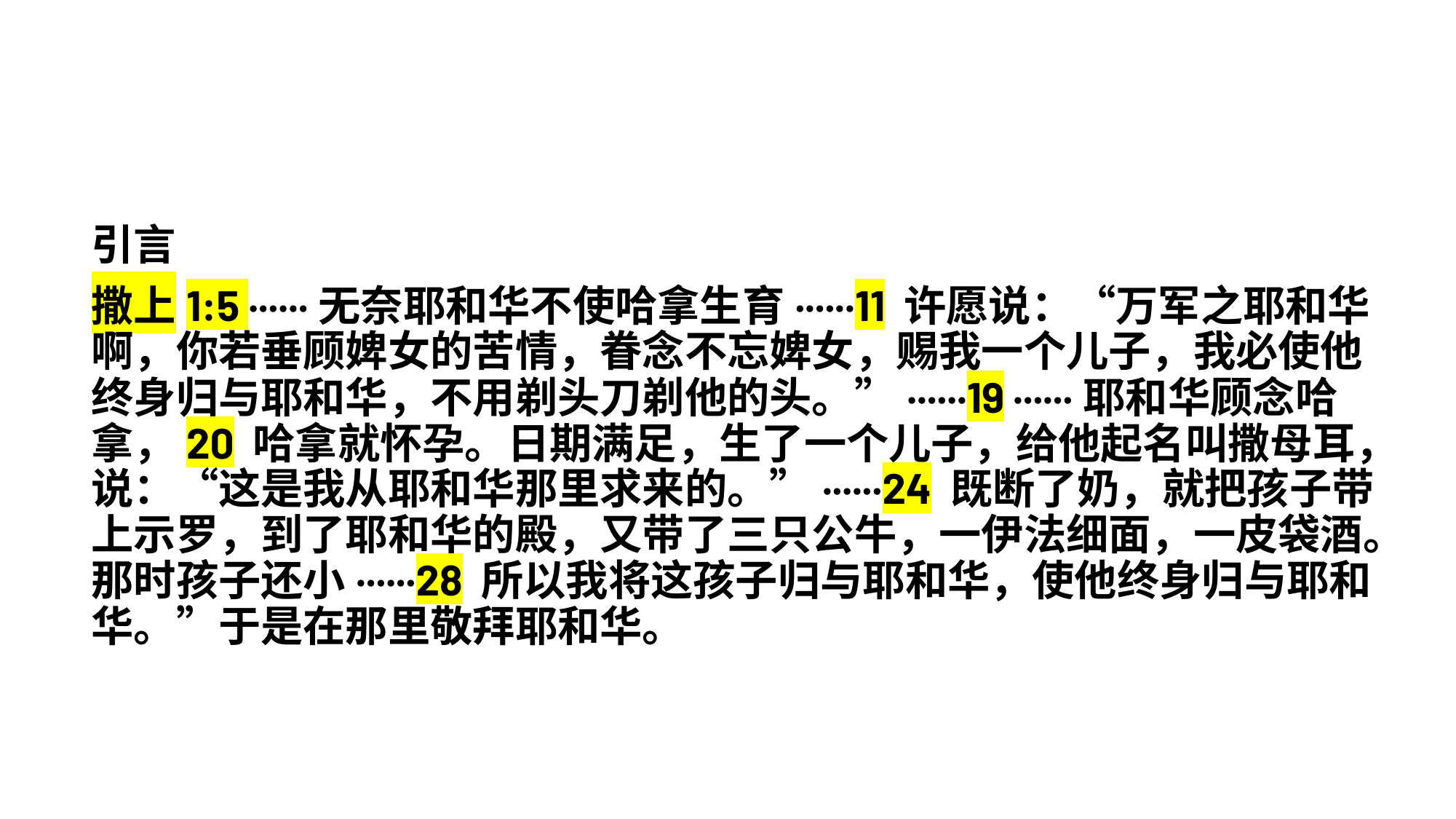

引言
撒上1:5 ······无奈耶和华不使哈拿生育······11 许愿说：“万军之耶和华啊，你若垂顾婢女的苦情，眷念不忘婢女，赐我一个儿子，我必使他终身归与耶和华，不用剃头刀剃他的头。”······19 ······耶和华顾念哈拿，20 哈拿就怀孕。日期满足，生了一个儿子，给他起名叫撒母耳，说：“这是我从耶和华那里求来的。”······24 既断了奶，就把孩子带上示罗，到了耶和华的殿，又带了三只公牛，一伊法细面，一皮袋酒。那时孩子还小······28 所以我将这孩子归与耶和华，使他终身归与耶和华。”于是在那里敬拜耶和华。